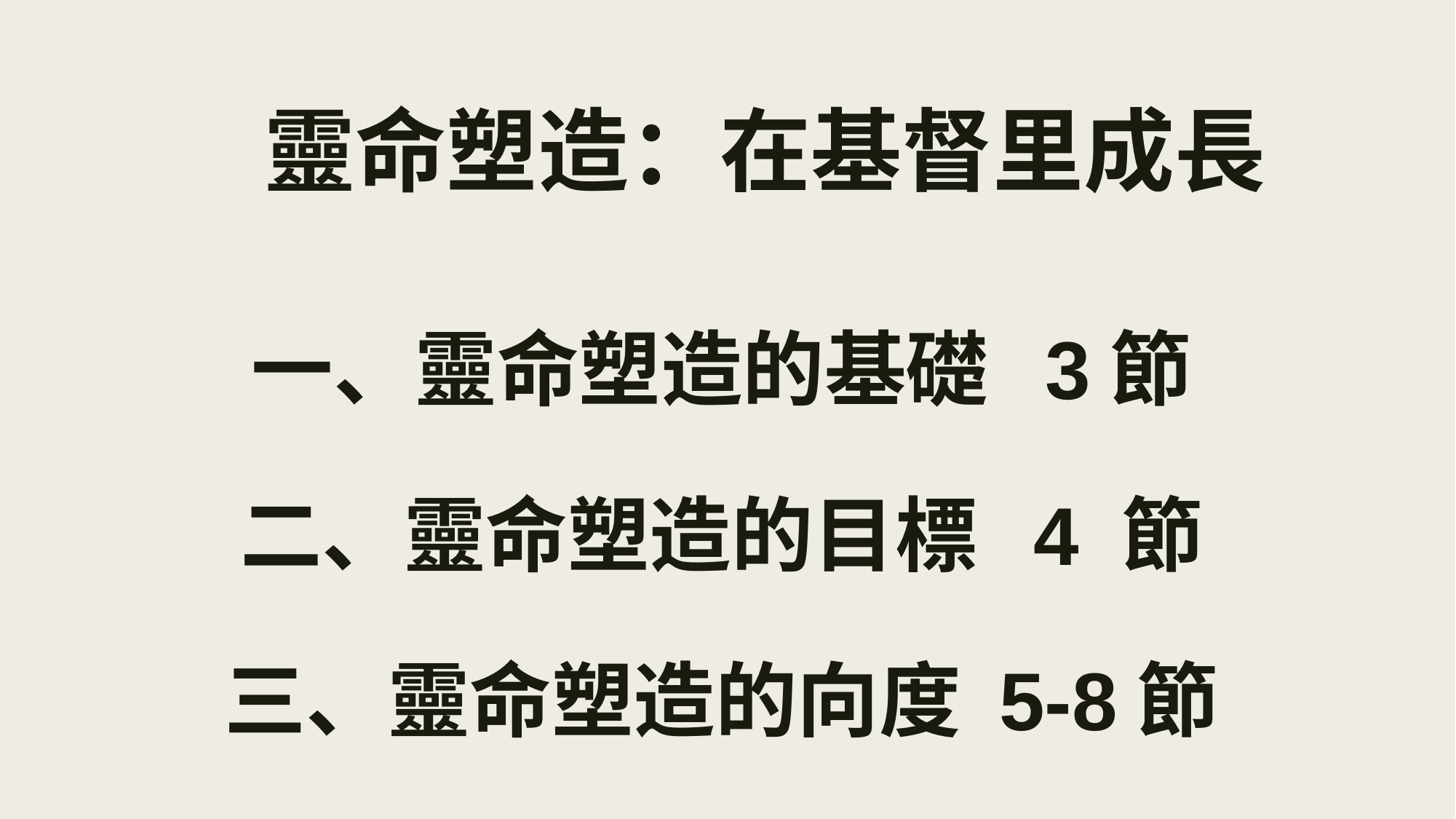

# 靈命塑造：在基督里成長
一、靈命塑造的基礎  3節
二、靈命塑造的目標  4 節
三、靈命塑造的向度 5-8節